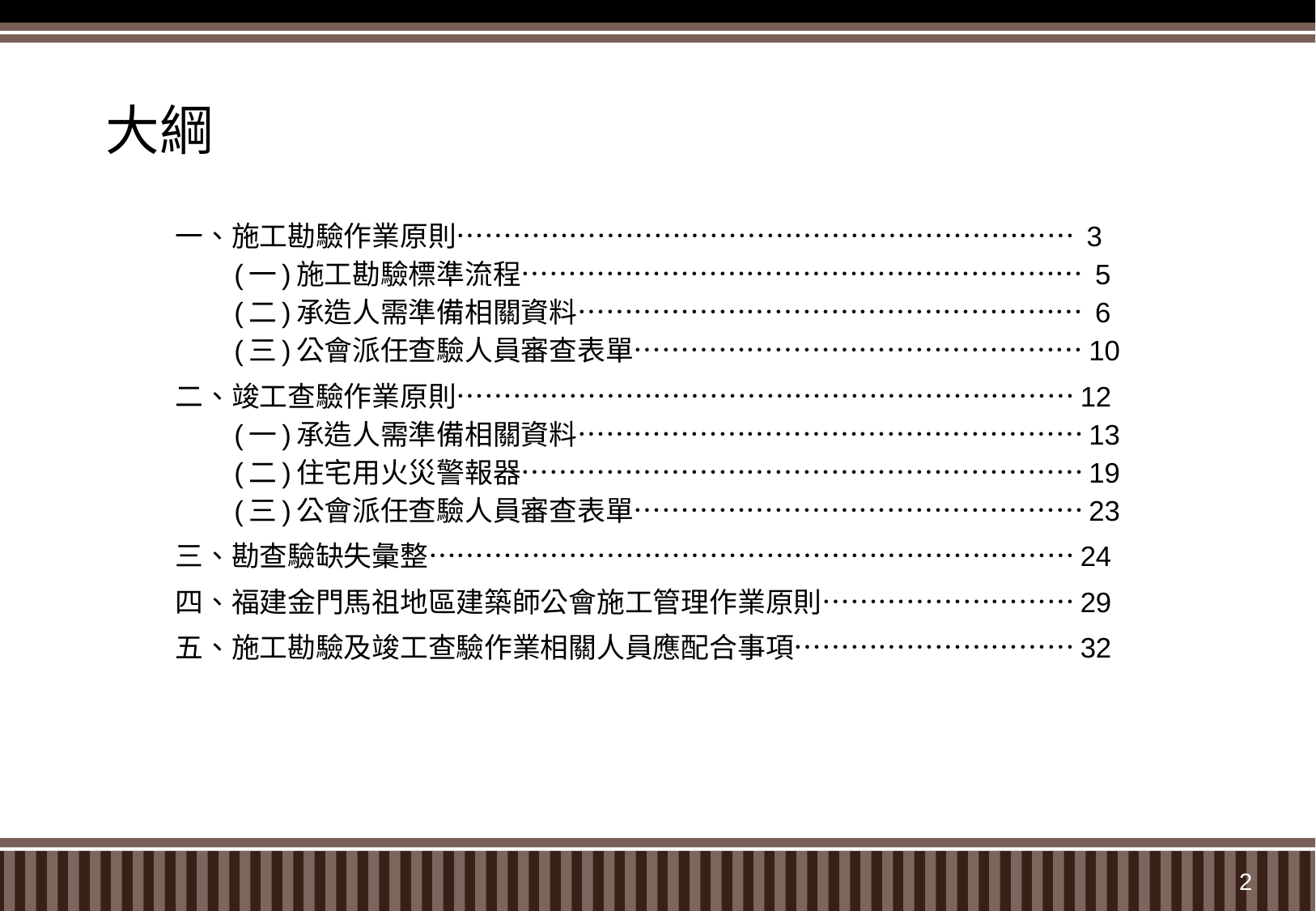

# 大綱
一、施工勘驗作業原則………………………………………………………… 3
(一)施工勘驗標準流程…………………………………………………… 5
(二)承造人需準備相關資料……………………………………………… 6
(三)公會派任查驗人員審查表單…………………………………………10
二、竣工查驗作業原則…………………………………………………………12
(一)承造人需準備相關資料………………………………………………13
(二)住宅用火災警報器……………………………………………………19
(三)公會派任查驗人員審查表單…………………………………………23
三、勘查驗缺失彙整……………………………………………………………24
四、福建金門馬祖地區建築師公會施工管理作業原則………………………29
五、施工勘驗及竣工查驗作業相關人員應配合事項…………………………32

2